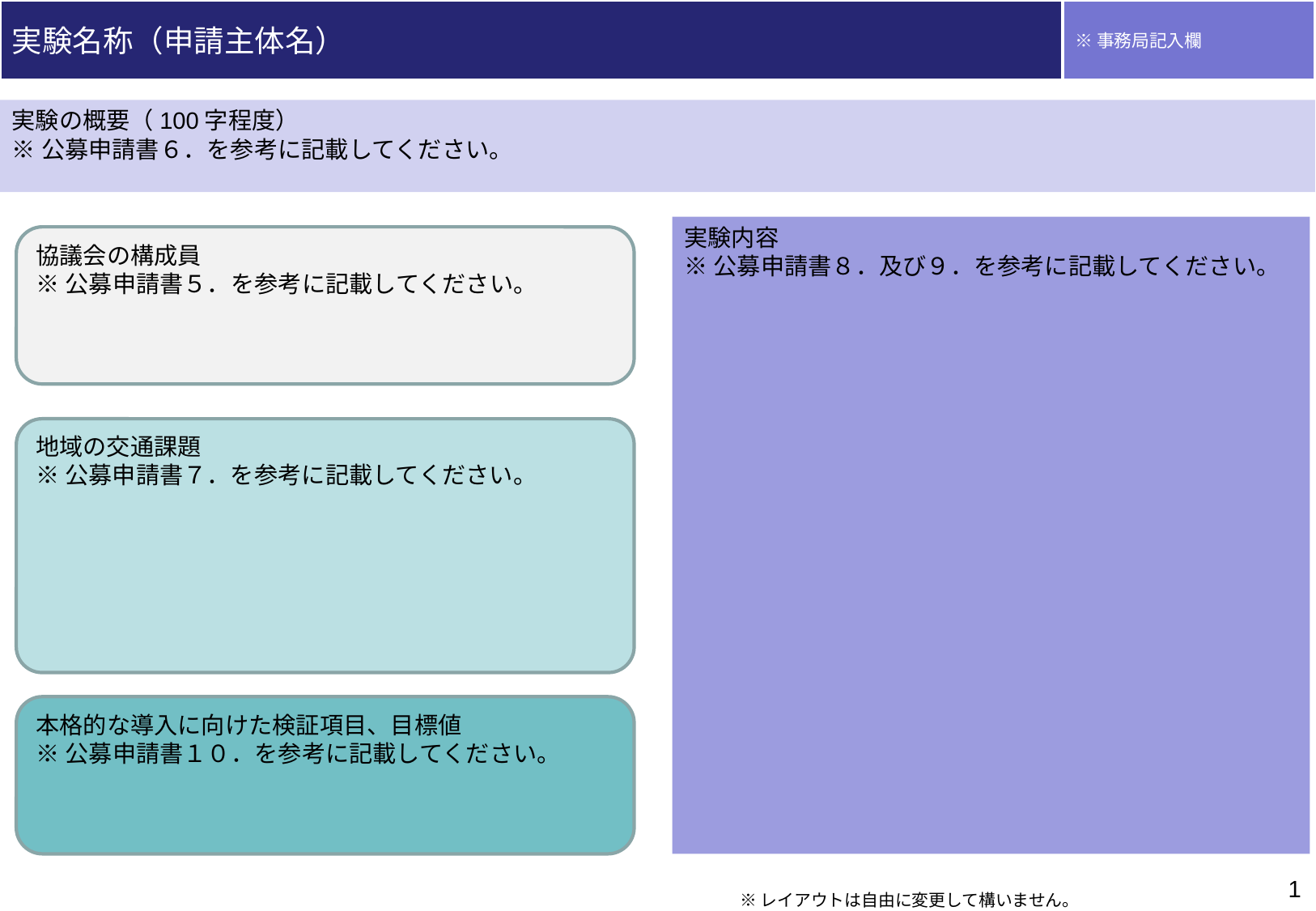

※事務局記入欄
実験名称（申請主体名）
実験の概要（100字程度）
※公募申請書６．を参考に記載してください。
実験内容
※公募申請書８．及び９．を参考に記載してください。
協議会の構成員
※公募申請書５．を参考に記載してください。
地域の交通課題
※公募申請書７．を参考に記載してください。
本格的な導入に向けた検証項目、目標値
※公募申請書１０．を参考に記載してください。
1
※レイアウトは自由に変更して構いません。